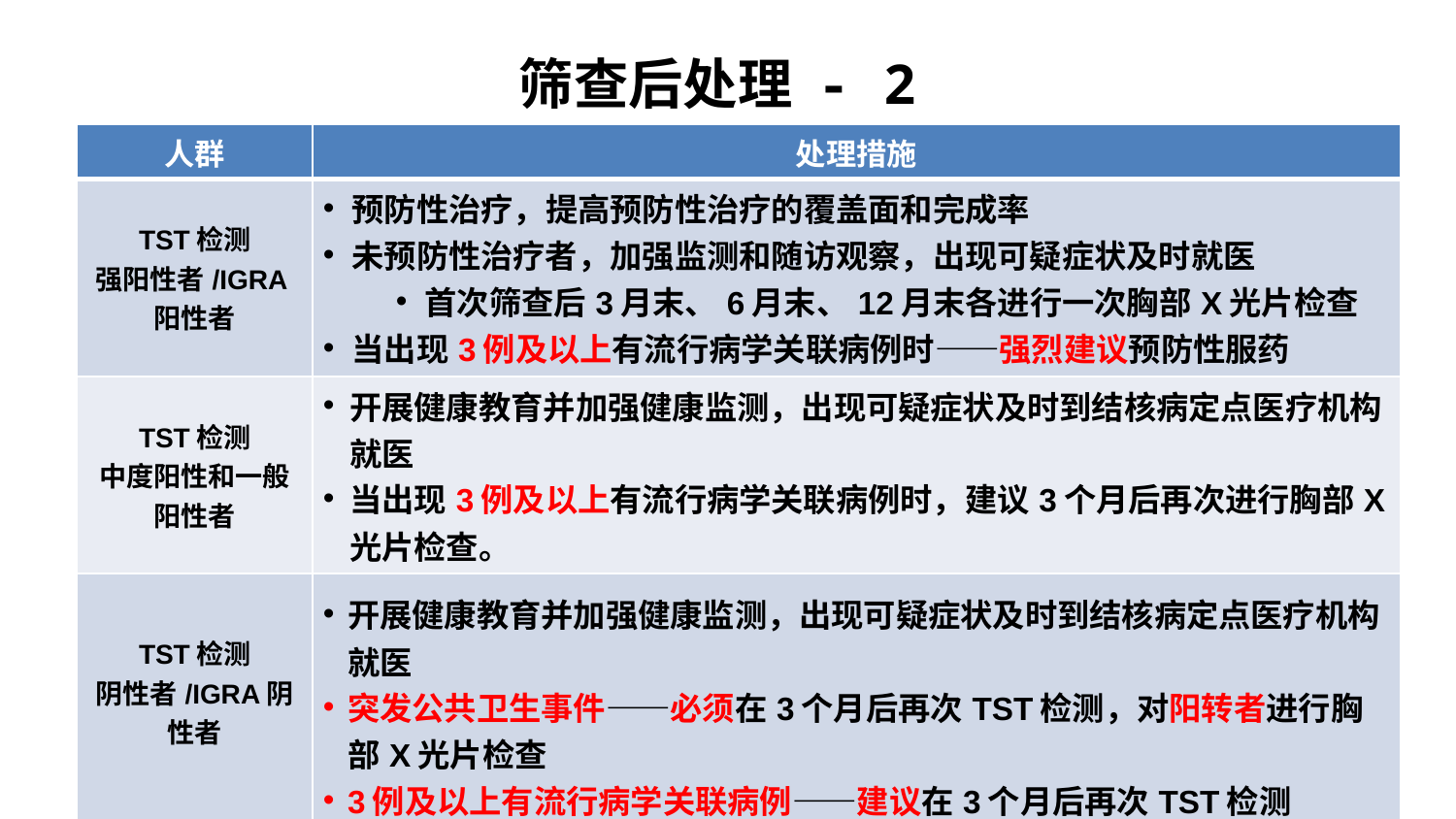

# 筛查后处理 - 2
| 人群 | 处理措施 |
| --- | --- |
| TST检测 强阳性者/IGRA阳性者 | 预防性治疗，提高预防性治疗的覆盖面和完成率 未预防性治疗者，加强监测和随访观察，出现可疑症状及时就医 首次筛查后3月末、6月末、12月末各进行一次胸部X光片检查 当出现3例及以上有流行病学关联病例时——强烈建议预防性服药 |
| TST检测 中度阳性和一般阳性者 | 开展健康教育并加强健康监测，出现可疑症状及时到结核病定点医疗机构就医 当出现3例及以上有流行病学关联病例时，建议3个月后再次进行胸部X光片检查。 |
| TST检测 阴性者/IGRA阴性者 | 开展健康教育并加强健康监测，出现可疑症状及时到结核病定点医疗机构就医 突发公共卫生事件——必须在3个月后再次TST检测，对阳转者进行胸部X光片检查 3例及以上有流行病学关联病例——建议在3个月后再次TST检测 |
17